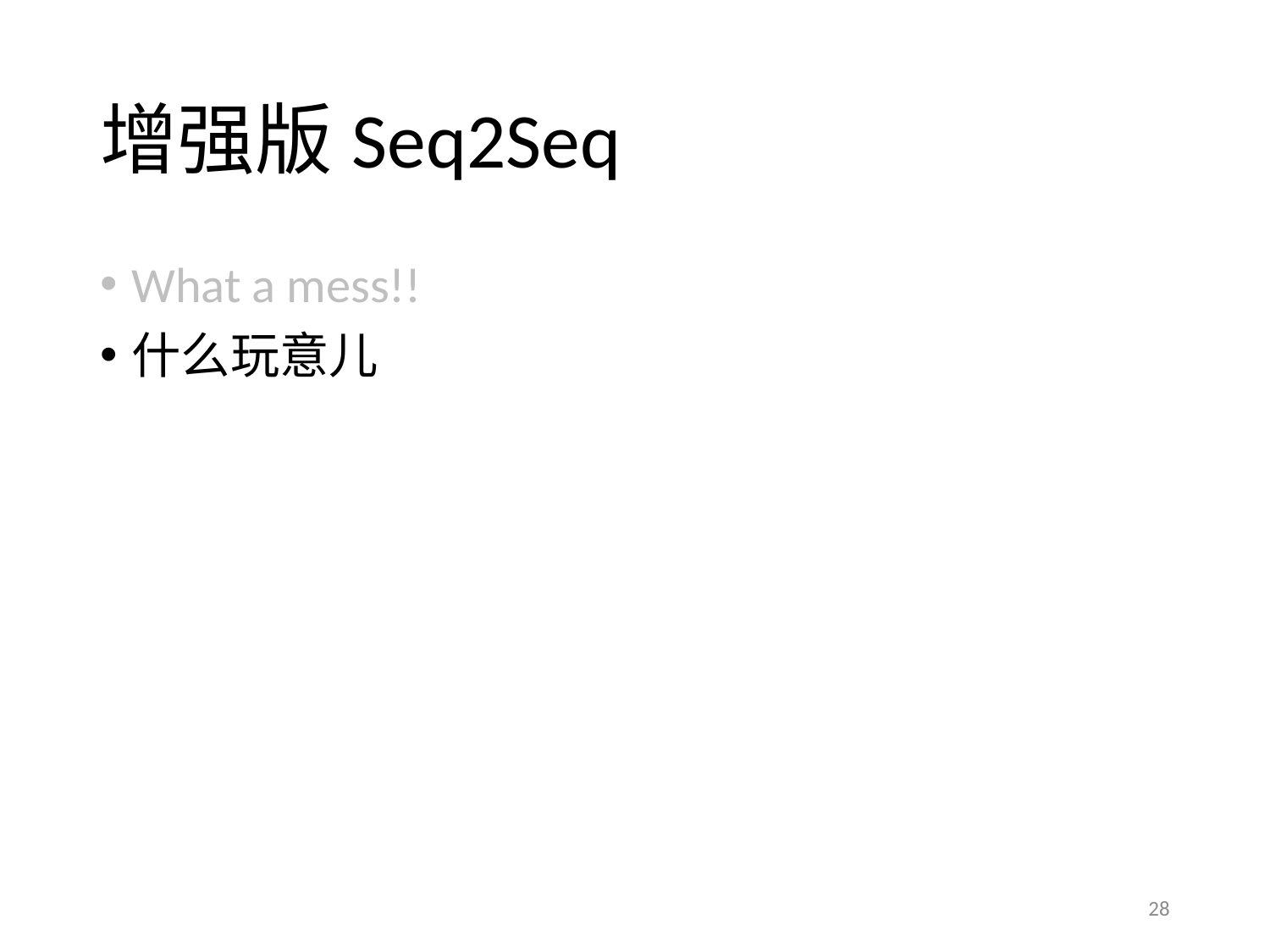

# 增强版Seq2Seq
What a mess!!
什么玩意儿
28